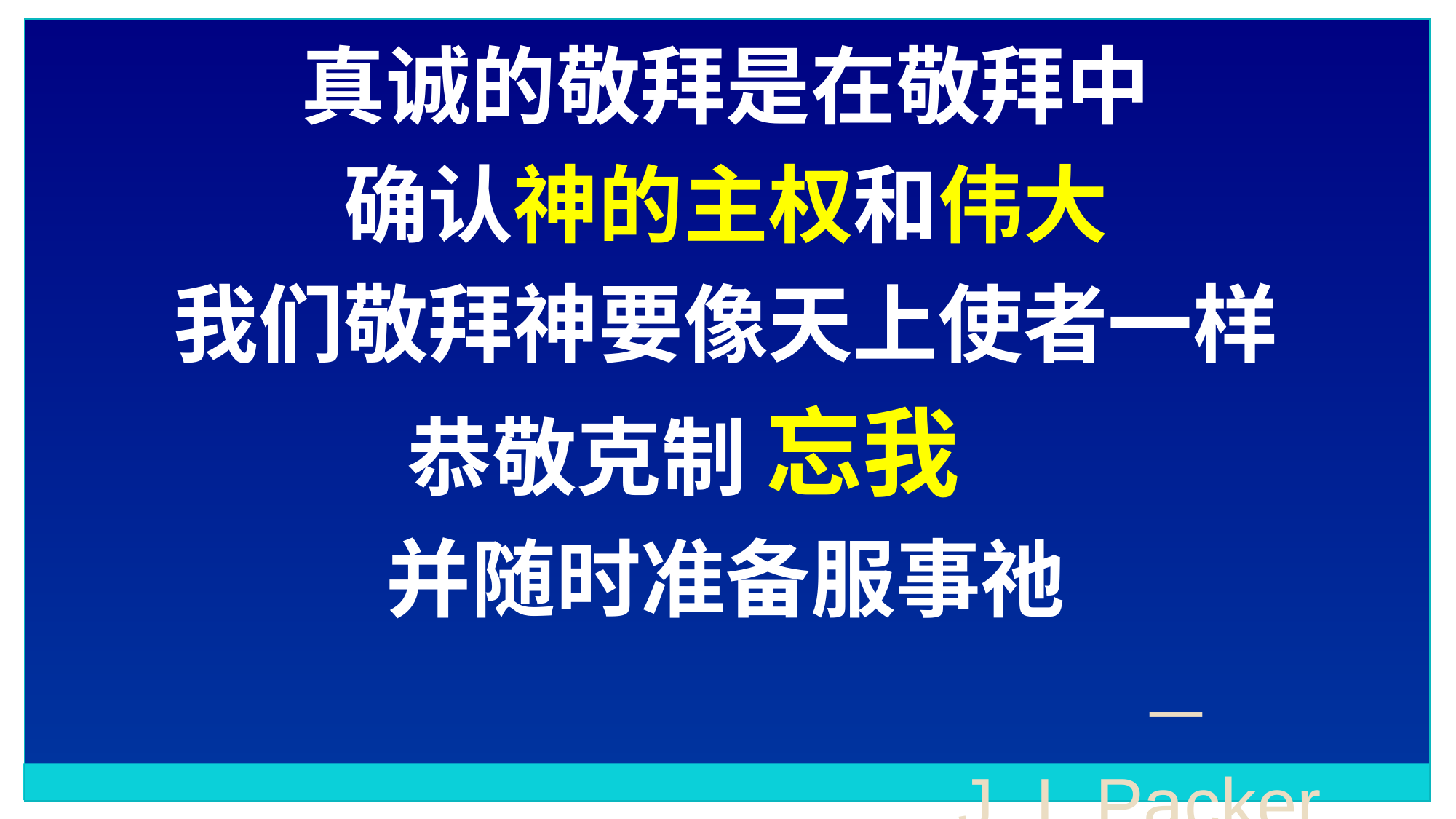

真诚的敬拜是在敬拜中
确认神的主权和伟大
我们敬拜神要像天上使者一样
恭敬克制 忘我
并随时准备服事祂
－J .I .Packer